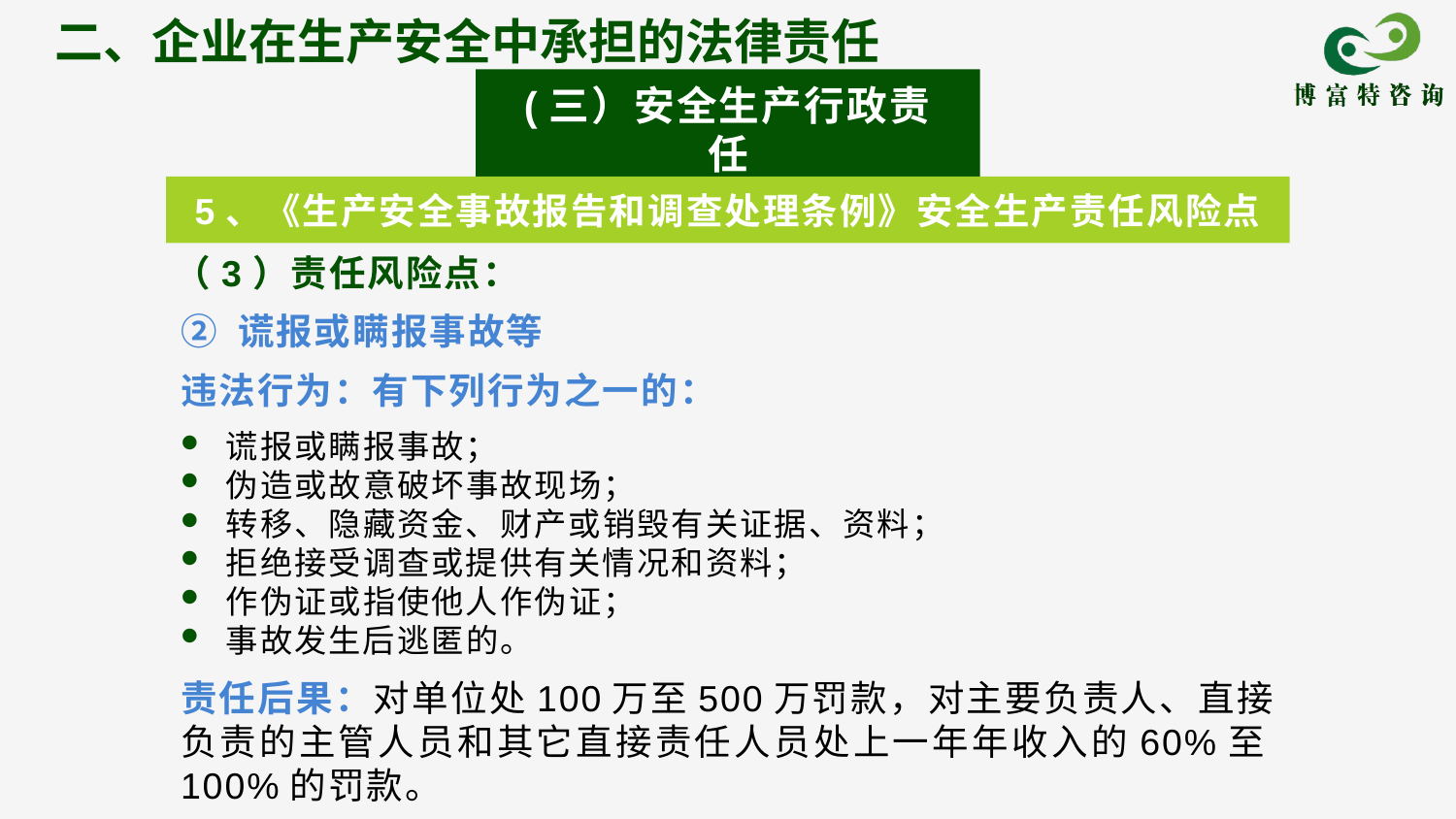

二、企业在生产安全中承担的法律责任
(三）安全生产行政责任
5、《生产安全事故报告和调查处理条例》安全生产责任风险点
② 谎报或瞒报事故等
（3）责任风险点：
违法行为：有下列行为之一的：
谎报或瞒报事故；
伪造或故意破坏事故现场；
转移、隐藏资金、财产或销毁有关证据、资料；
拒绝接受调查或提供有关情况和资料；
作伪证或指使他人作伪证；
事故发生后逃匿的。
责任后果：对单位处100万至500万罚款，对主要负责人、直接负责的主管人员和其它直接责任人员处上一年年收入的60%至100%的罚款。